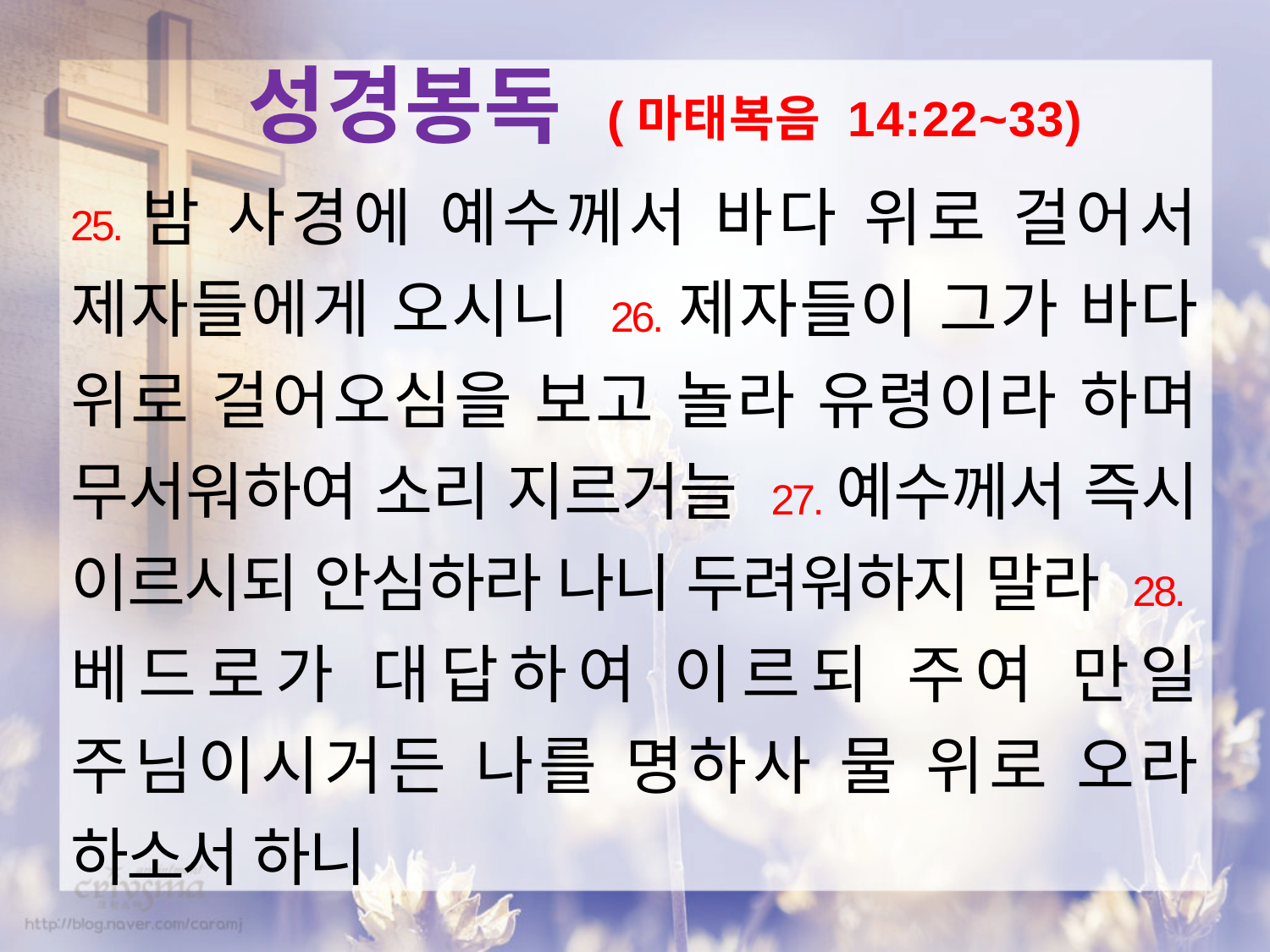

성경봉독 (마태복음 14:22~33)
25.밤 사경에 예수께서 바다 위로 걸어서 제자들에게 오시니 26.제자들이 그가 바다 위로 걸어오심을 보고 놀라 유령이라 하며 무서워하여 소리 지르거늘 27.예수께서 즉시 이르시되 안심하라 나니 두려워하지 말라 28.베드로가 대답하여 이르되 주여 만일 주님이시거든 나를 명하사 물 위로 오라 하소서 하니